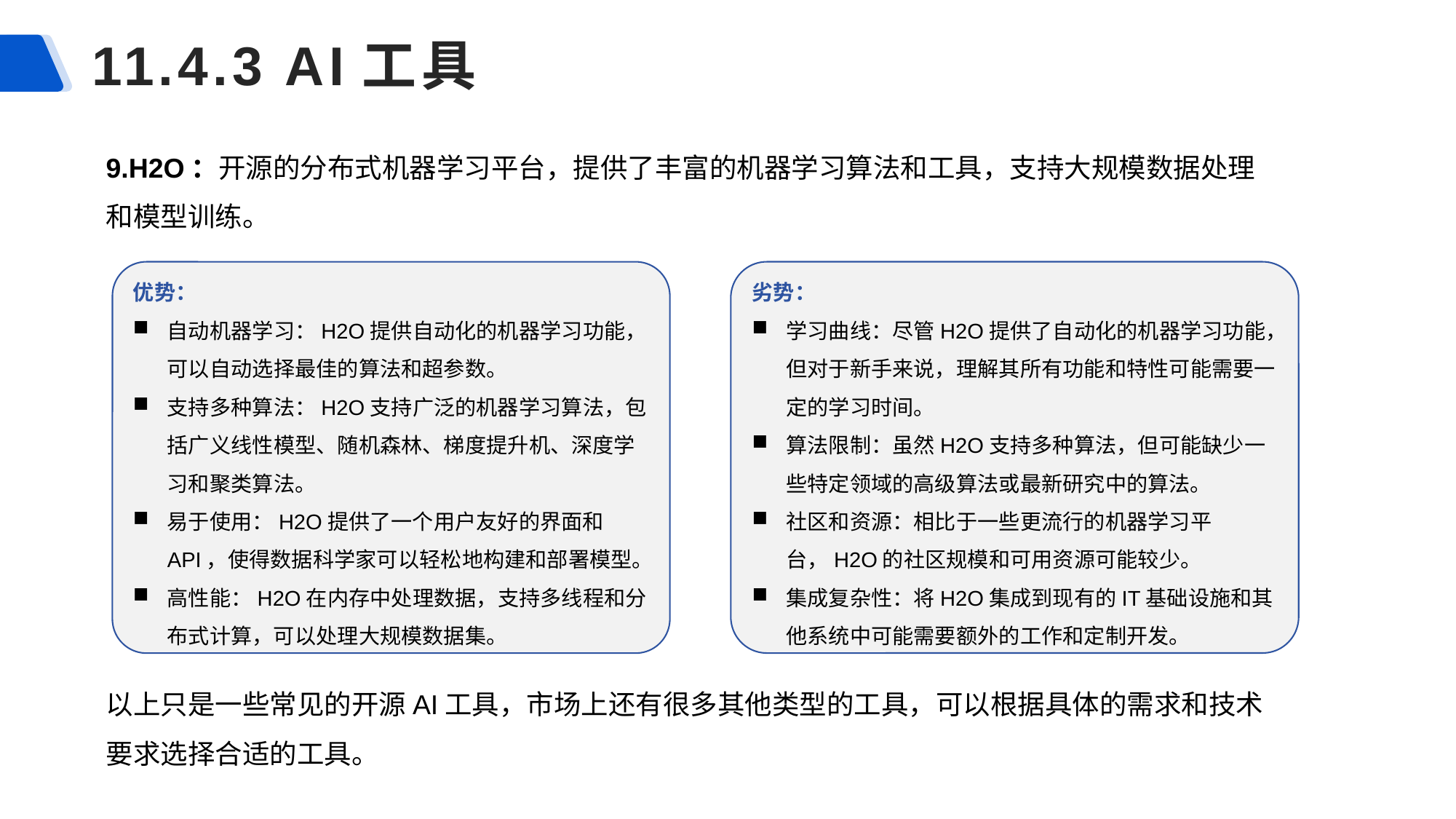

# 11.4.3 AI工具
9.H2O：开源的分布式机器学习平台，提供了丰富的机器学习算法和工具，支持大规模数据处理和模型训练。

以上只是一些常见的开源AI工具，市场上还有很多其他类型的工具，可以根据具体的需求和技术要求选择合适的工具。

优势：
自动机器学习：H2O提供自动化的机器学习功能，可以自动选择最佳的算法和超参数。
支持多种算法：H2O支持广泛的机器学习算法，包括广义线性模型、随机森林、梯度提升机、深度学习和聚类算法。
易于使用：H2O提供了一个用户友好的界面和API，使得数据科学家可以轻松地构建和部署模型。
高性能：H2O在内存中处理数据，支持多线程和分布式计算，可以处理大规模数据集。
劣势：
学习曲线：尽管H2O提供了自动化的机器学习功能，但对于新手来说，理解其所有功能和特性可能需要一定的学习时间。
算法限制：虽然H2O支持多种算法，但可能缺少一些特定领域的高级算法或最新研究中的算法。
社区和资源：相比于一些更流行的机器学习平台，H2O的社区规模和可用资源可能较少。
集成复杂性：将H2O集成到现有的IT基础设施和其他系统中可能需要额外的工作和定制开发。